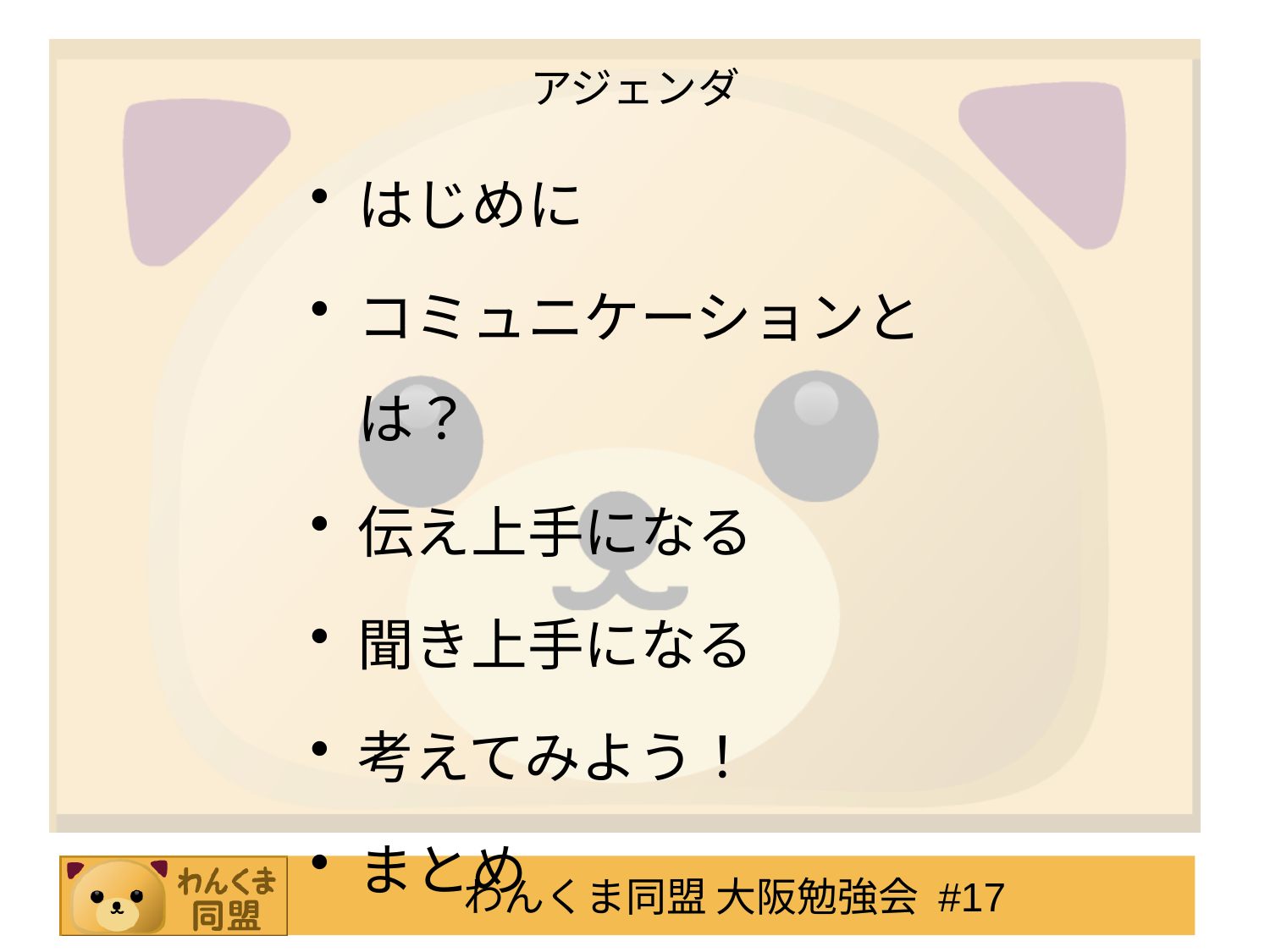

# アジェンダ
はじめに
コミュニケーションとは？
伝え上手になる
聞き上手になる
考えてみよう！
まとめ